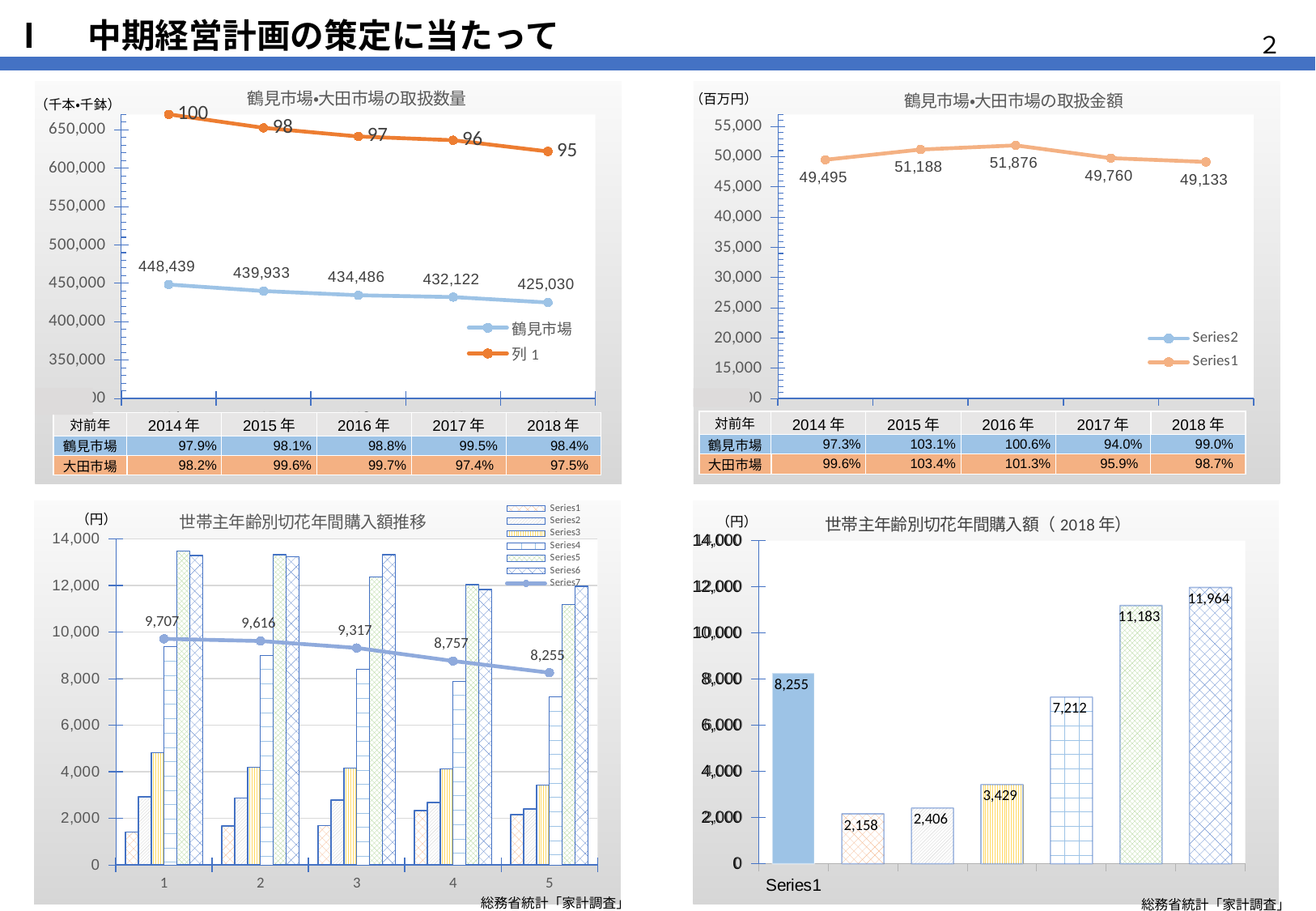

# Ⅰ　中期経営計画の策定に当たって
２
（百万円）

[unsupported chart]

### Chart: 鶴見市場・大田市場の取扱金額

| Category |  |  |  |  |  |  |
|---|---|---|---|---|---|---|
（千本・千鉢）

| 対前年 | 2014年 | 2015年 | 2016年 | 2017年 | 2018年 |
| --- | --- | --- | --- | --- | --- |
| 鶴見市場 | 97.3% | 103.1% | 100.6% | 94.0% | 99.0% |
| 大田市場 | 99.6% | 103.4% | 101.3% | 95.9% | 98.7% |
| 対前年 | 2014年 | 2015年 | 2016年 | 2017年 | 2018年 |
| --- | --- | --- | --- | --- | --- |
| 鶴見市場 | 97.9% | 98.1% | 98.8% | 99.5% | 98.4% |
| 大田市場 | 98.2% | 99.6% | 99.7% | 97.4% | 97.5% |

### Chart: 世帯主年齢別切花年間購入額推移

| Category |  |  |  |  |  |  |  |
|---|---|---|---|---|---|---|---|
（円）

### Chart: 世帯主年齢別切花年間購入額（2018年）

| Category |  |
|---|---|
（円）
総務省統計「家計調査」
総務省統計「家計調査」